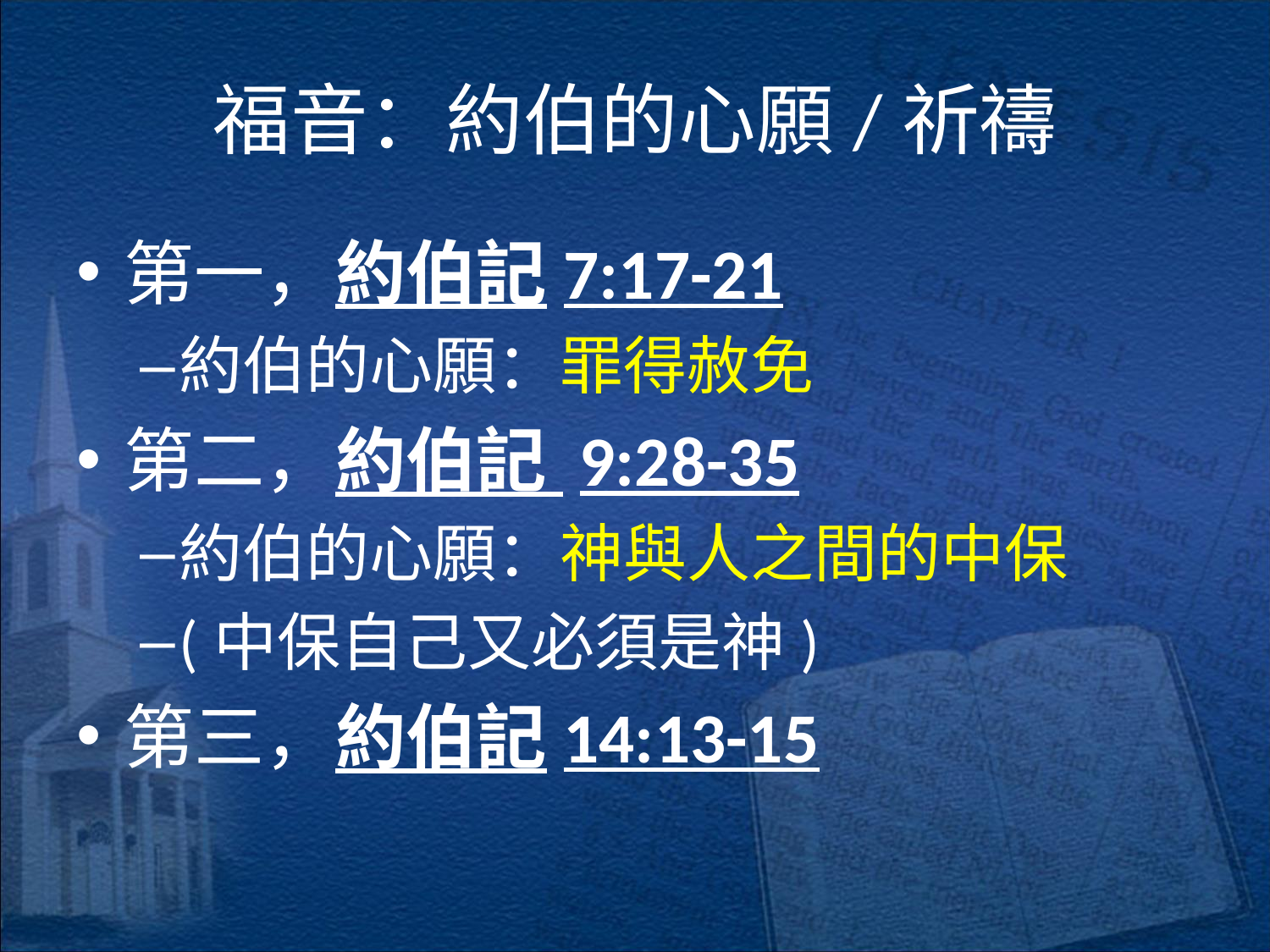

# 福音：約伯的心願/祈禱
第一，約伯記7:17-21
約伯的心願：罪得赦免
第二，約伯記 9:28-35
約伯的心願：神與人之間的中保
(中保自己又必須是神)
第三，約伯記14:13-15